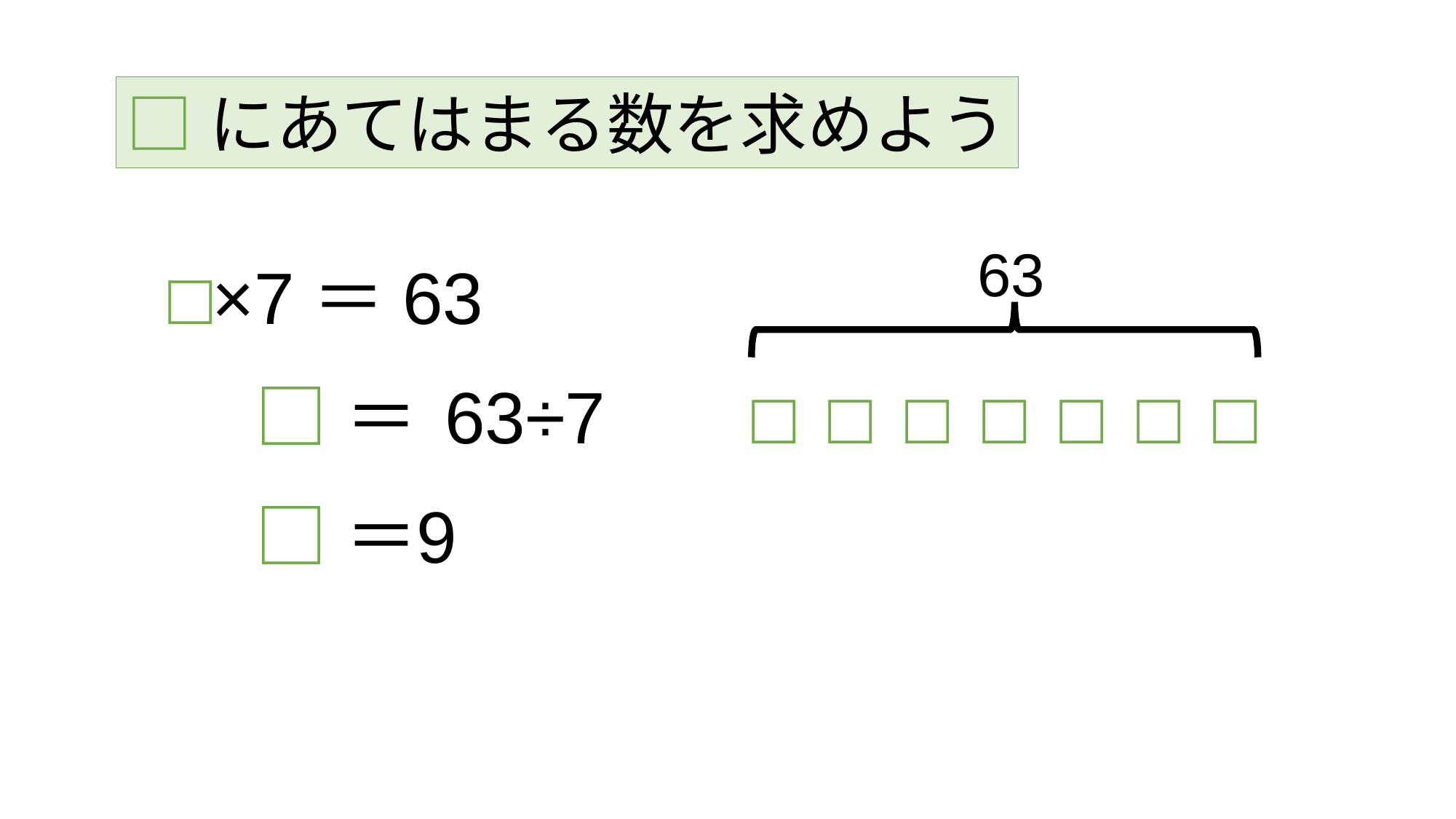

□にあてはまる数を求めよう
63
□×7＝63
□＝
63÷7
□
□
□
□
□
□
□
□＝
9